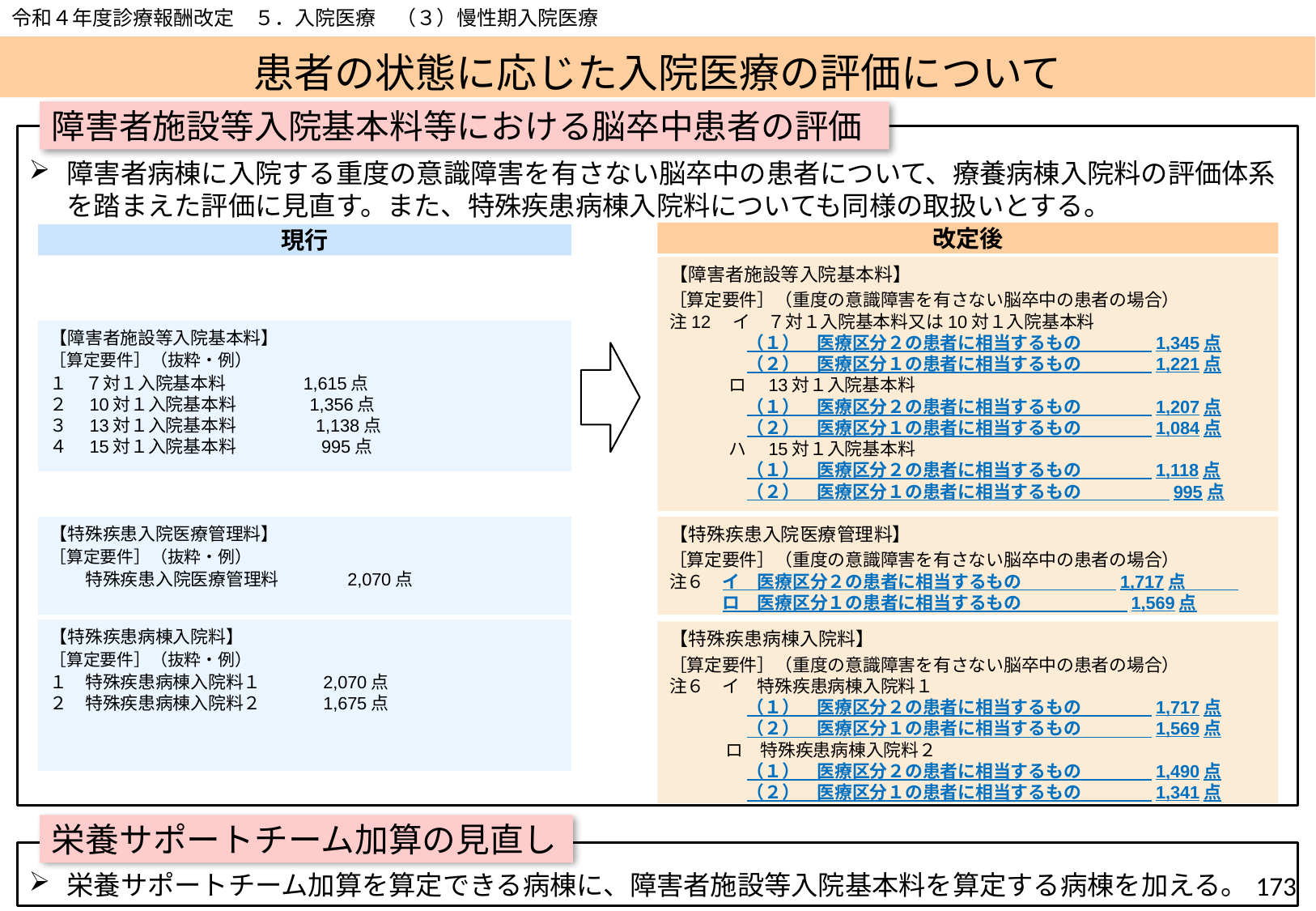

令和４年度診療報酬改定　５．入院医療　（３）慢性期入院医療
# 患者の状態に応じた入院医療の評価について
障害者施設等入院基本料等における脳卒中患者の評価

障害者病棟に入院する重度の意識障害を有さない脳卒中の患者について、療養病棟入院料の評価体系を踏まえた評価に見直す。また、特殊疾患病棟入院料についても同様の取扱いとする。
改定後
現行
【障害者施設等入院基本料】

［算定要件］（重度の意識障害を有さない脳卒中の患者の場合）
注12　イ　７対１入院基本料又は10対１入院基本料
　（１）　医療区分２の患者に相当するもの　　　　1,345点
　（２）　医療区分１の患者に相当するもの　　　　1,221点
ロ　13対１入院基本料
　（１）　医療区分２の患者に相当するもの　　　　1,207点
　（２）　医療区分１の患者に相当するもの　　　　1,084点
ハ　15対１入院基本料
　（１）　医療区分２の患者に相当するもの　　　　1,118点
　（２）　医療区分１の患者に相当するもの　　　　　995点

【障害者施設等入院基本料】

［算定要件］（抜粋・例）

１　７対１入院基本料                   1,615点
２　10対１入院基本料                  1,356点
３　13対１入院基本料            　   1,138点
４　15対１入院基本料                     995点

【特殊疾患入院医療管理料】

［算定要件］（抜粋・例）

　　特殊疾患入院医療管理料 　　　  2,070点
【特殊疾患入院医療管理料】

［算定要件］（重度の意識障害を有さない脳卒中の患者の場合）
注６　イ　医療区分２の患者に相当するもの                   　1,717点
　　　ロ　医療区分１の患者に相当するもの   　　         　 1,569点
【特殊疾患病棟入院料】

［算定要件］（抜粋・例）

１　特殊疾患病棟入院料１               2,070点
２　特殊疾患病棟入院料２               1,675点
【特殊疾患病棟入院料】

［算定要件］（重度の意識障害を有さない脳卒中の患者の場合）
注６　イ　特殊疾患病棟入院料１
　（１）　医療区分２の患者に相当するもの　　　　1,717点
　（２）　医療区分１の患者に相当するもの　　　　1,569点
 ロ　特殊疾患病棟入院料２
　（１）　医療区分２の患者に相当するもの　　　　1,490点
　（２）　医療区分１の患者に相当するもの　　　　1,341点
栄養サポートチーム加算の見直し

栄養サポートチーム加算を算定できる病棟に、障害者施設等入院基本料を算定する病棟を加える。

173